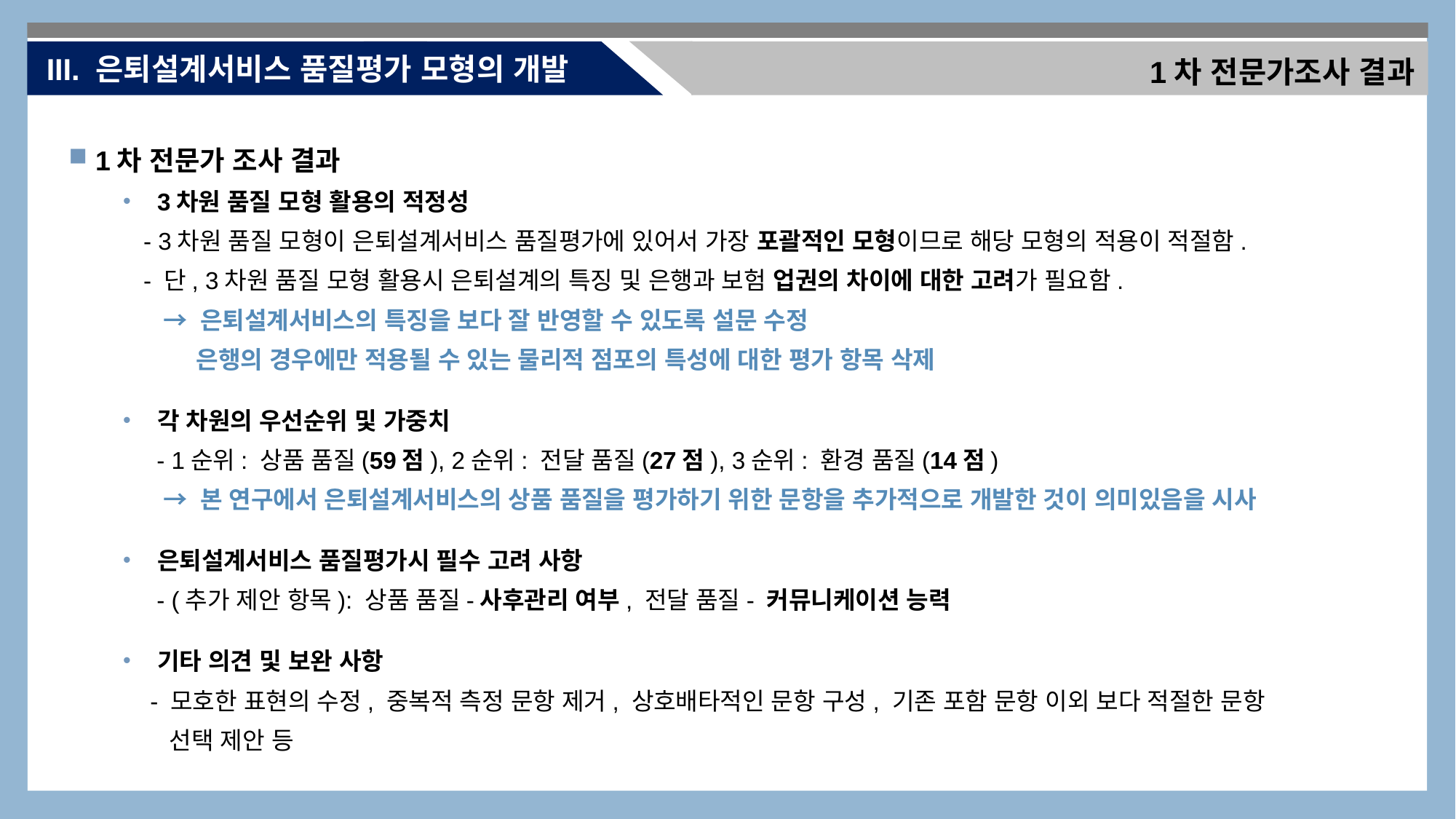

III. 은퇴설계서비스 품질평가 모형의 개발

1차 전문가조사 결과
 1차 전문가 조사 결과
3차원 품질 모형 활용의 적정성
   - 3차원 품질 모형이 은퇴설계서비스 품질평가에 있어서 가장 포괄적인 모형이므로 해당 모형의 적용이 적절함.
   - 단, 3차원 품질 모형 활용시 은퇴설계의 특징 및 은행과 보험 업권의 차이에 대한 고려가 필요함.
      → 은퇴설계서비스의 특징을 보다 잘 반영할 수 있도록 설문 수정
          은행의 경우에만 적용될 수 있는 물리적 점포의 특성에 대한 평가 항목 삭제

각 차원의 우선순위 및 가중치
     - 1순위: 상품 품질(59점), 2순위: 전달 품질(27점), 3순위: 환경 품질(14점)
      → 본 연구에서 은퇴설계서비스의 상품 품질을 평가하기 위한 문항을 추가적으로 개발한 것이 의미있음을 시사

은퇴설계서비스 품질평가시 필수 고려 사항
     - (추가 제안 항목): 상품 품질-사후관리 여부, 전달 품질- 커뮤니케이션 능력

기타 의견 및 보완 사항
    - 모호한 표현의 수정, 중복적 측정 문항 제거, 상호배타적인 문항 구성, 기존 포함 문항 이외 보다 적절한 문항
      선택 제안 등